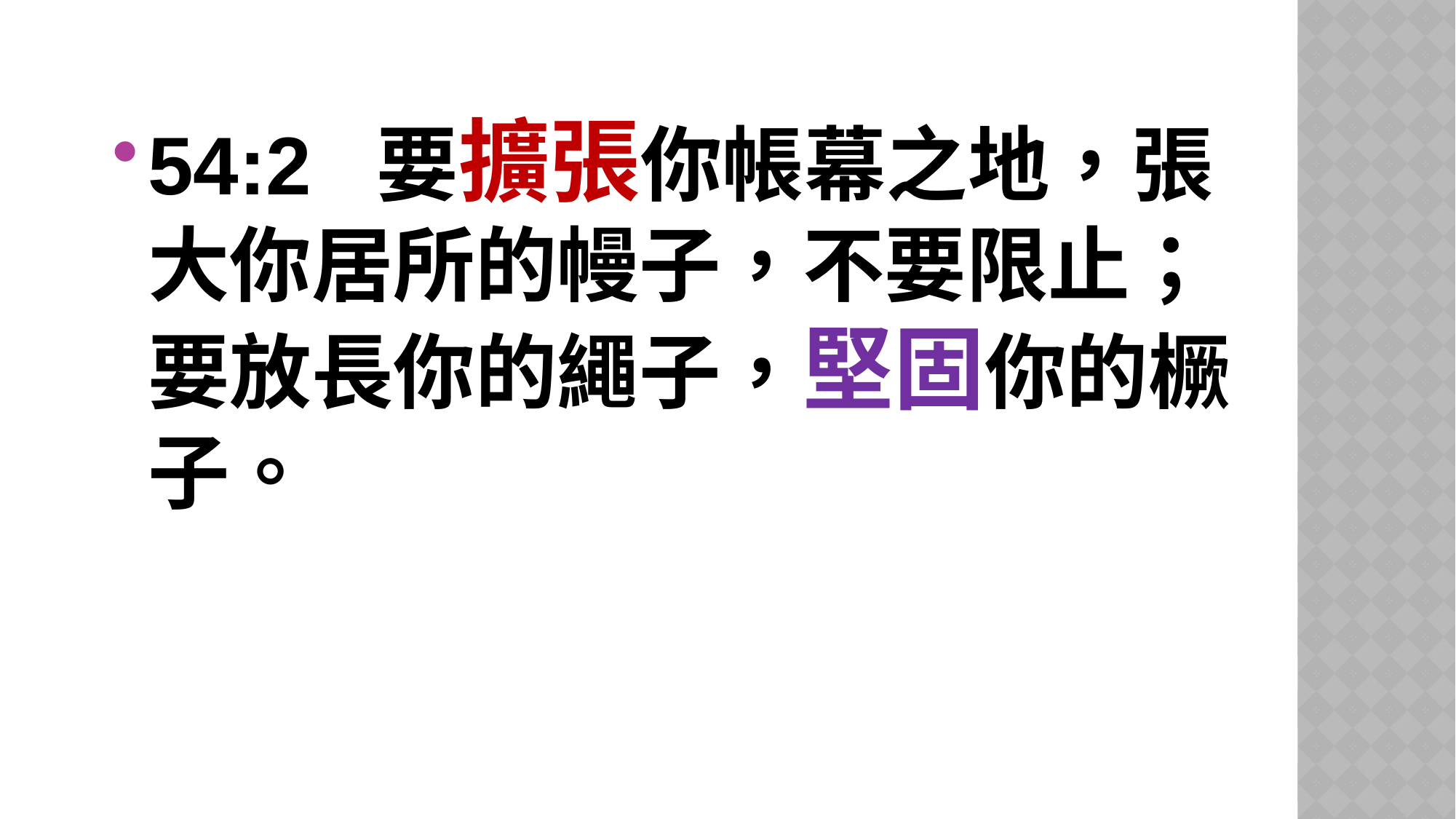

54:2  要擴張你帳幕之地，張大你居所的幔子，不要限止；要放長你的繩子，堅固你的橛子。